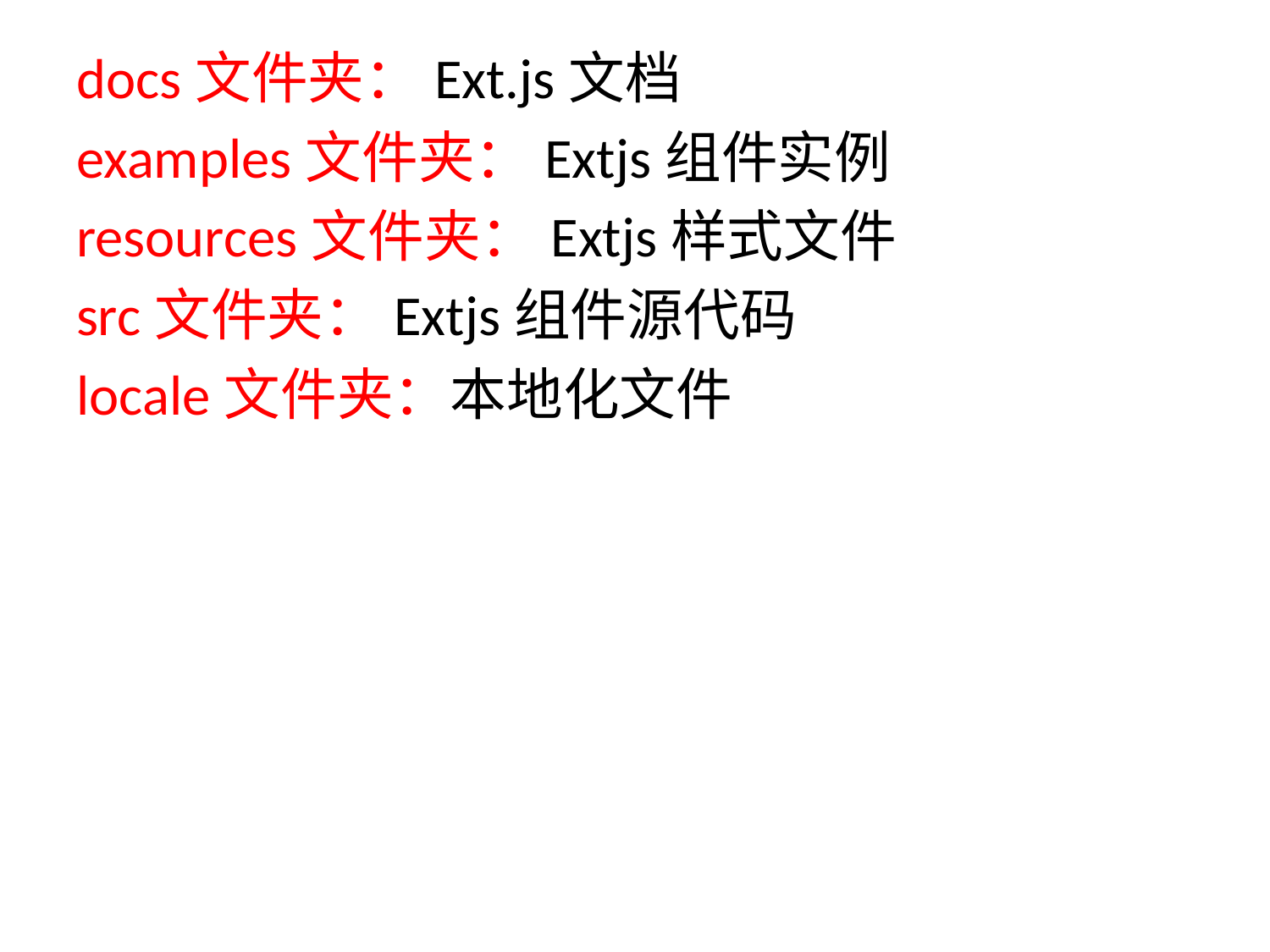

docs文件夹：Ext.js文档
examples文件夹：Extjs组件实例
resources文件夹：Extjs样式文件
src文件夹：Extjs组件源代码
locale文件夹：本地化文件